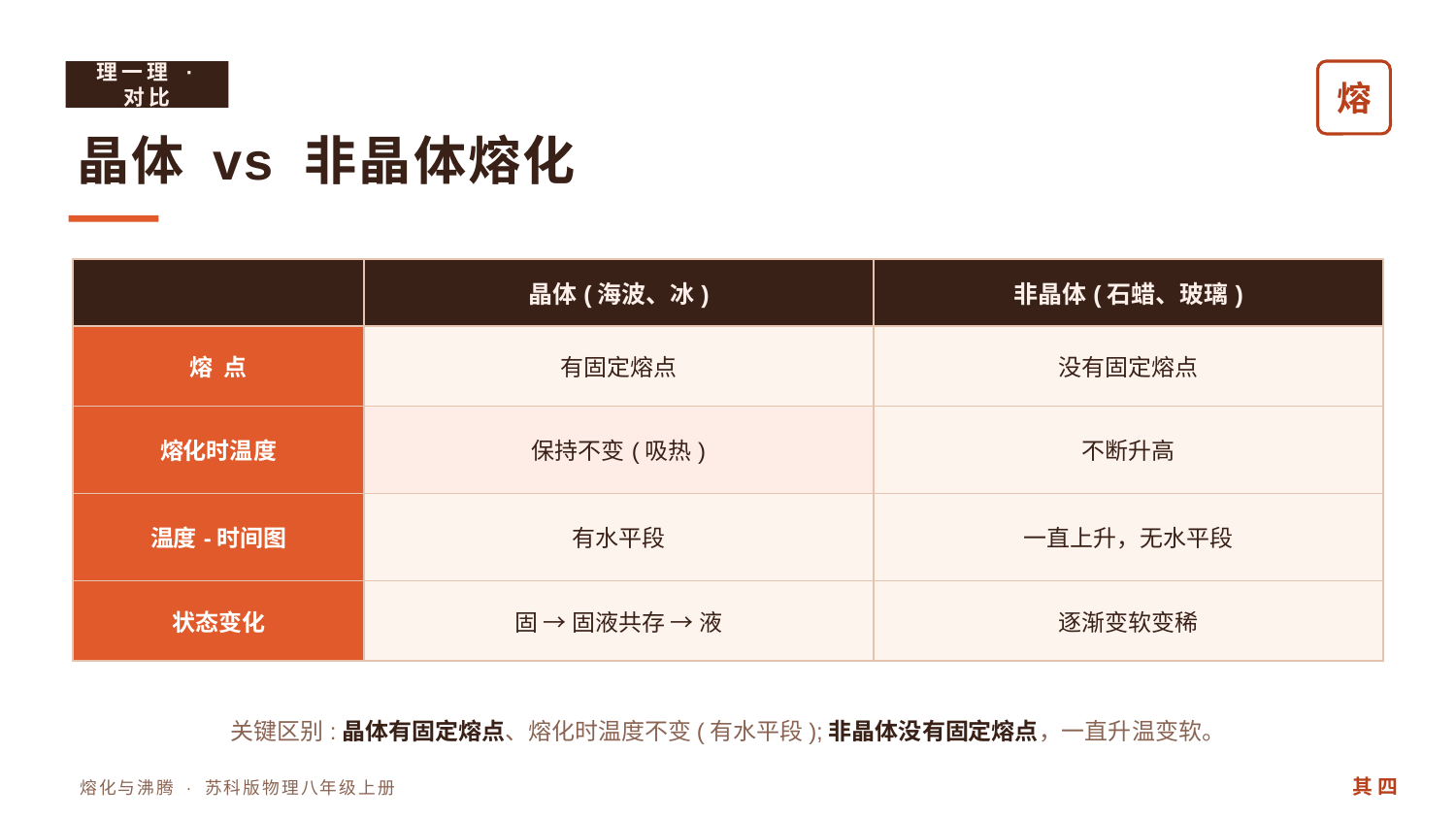

理一理 · 对比
熔

晶体 vs 非晶体熔化

|  | 晶体(海波、冰) | 非晶体(石蜡、玻璃) |
| --- | --- | --- |
| 熔 点 | 有固定熔点 | 没有固定熔点 |
| 熔化时温度 | 保持不变(吸热) | 不断升高 |
| 温度-时间图 | 有水平段 | 一直上升，无水平段 |
| 状态变化 | 固 → 固液共存 → 液 | 逐渐变软变稀 |
关键区别:晶体有固定熔点、熔化时温度不变(有水平段);非晶体没有固定熔点，一直升温变软。
其 四
熔化与沸腾 · 苏科版物理八年级上册